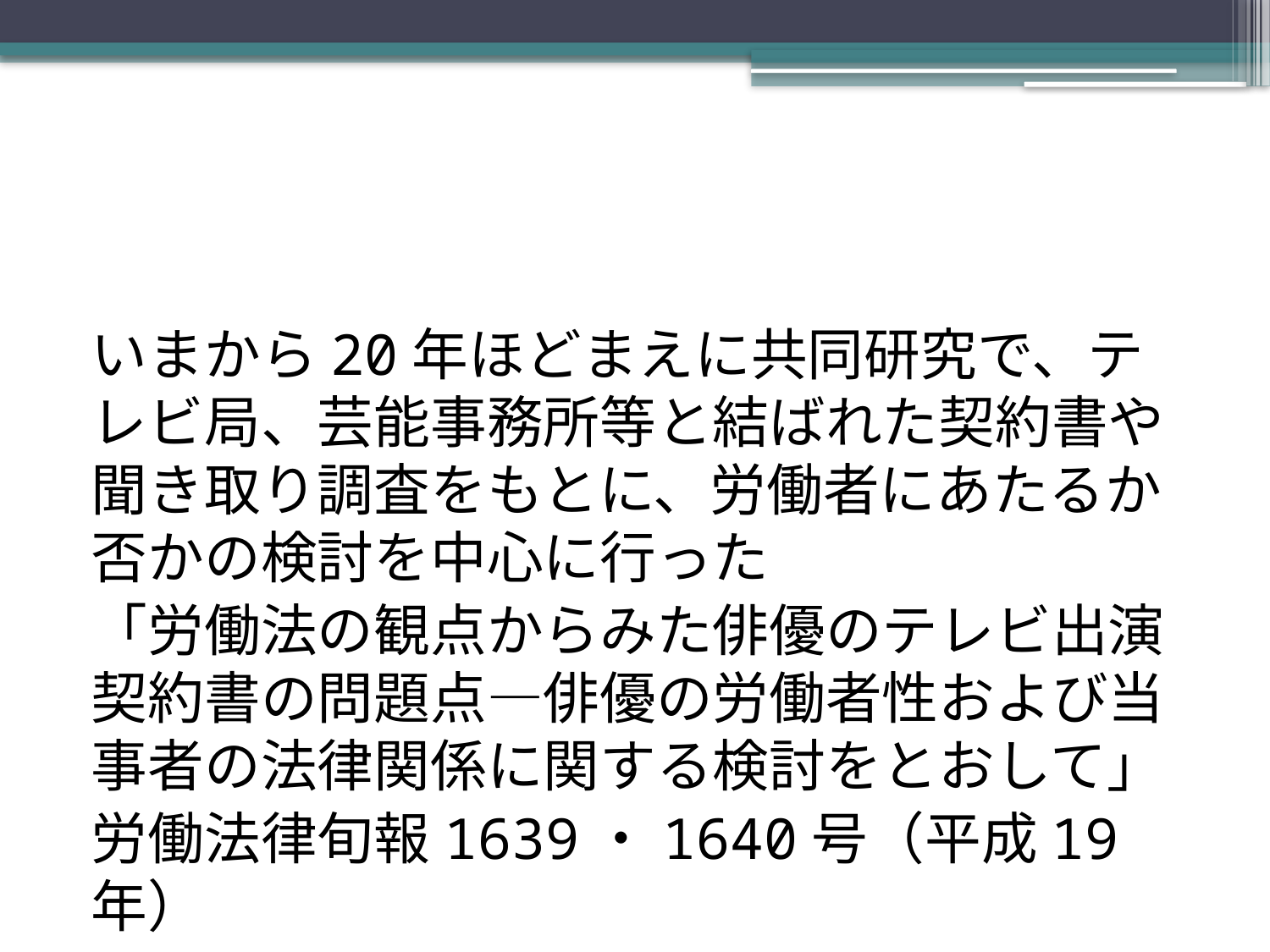

いまから20年ほどまえに共同研究で、テレビ局、芸能事務所等と結ばれた契約書や聞き取り調査をもとに、労働者にあたるか否かの検討を中心に行った
「労働法の観点からみた俳優のテレビ出演契約書の問題点―俳優の労働者性および当事者の法律関係に関する検討をとおして」
労働法律旬報1639・1640号（平成19年）